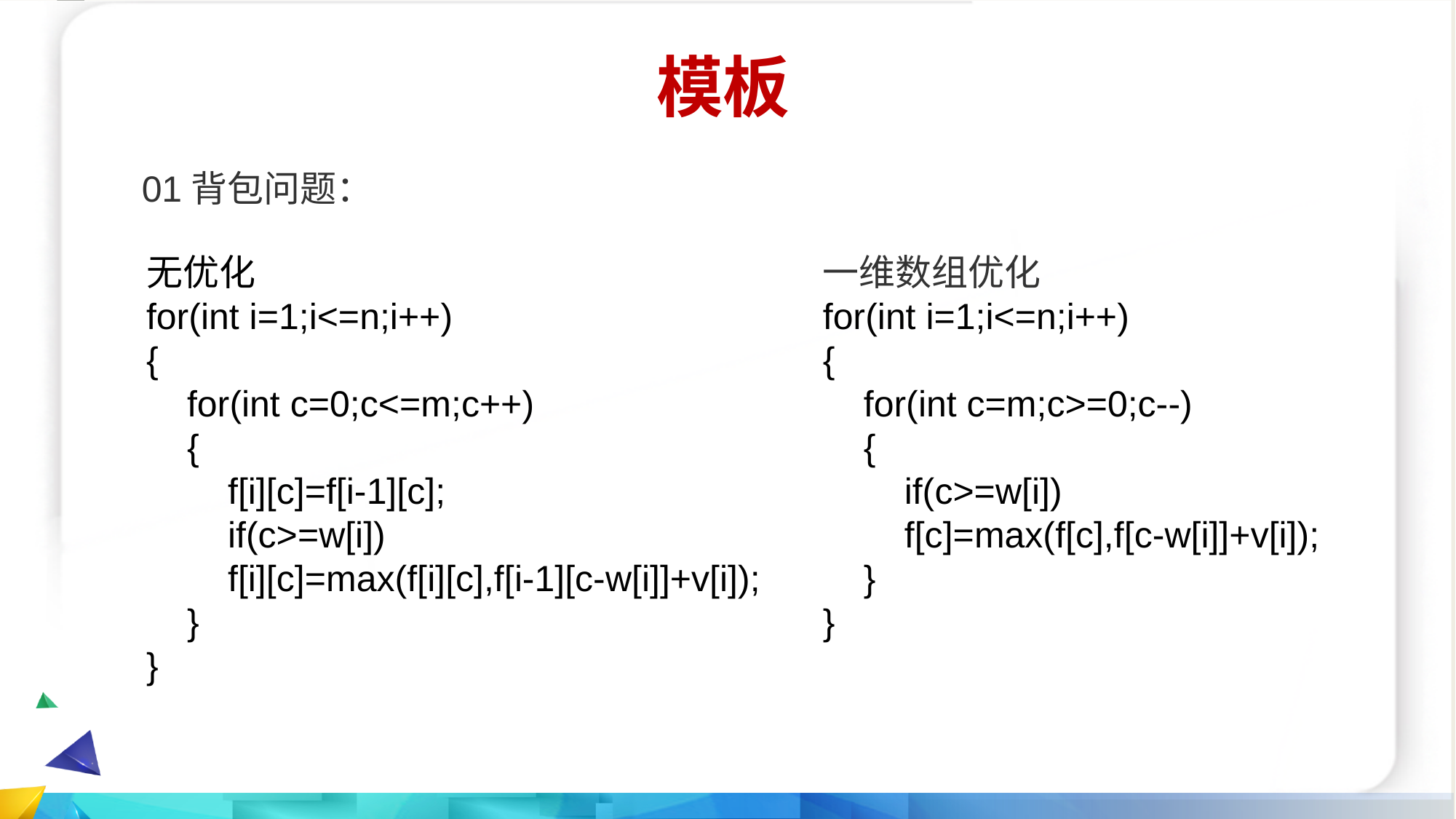

模板
01背包问题：
无优化
for(int i=1;i<=n;i++)
{
    for(int c=0;c<=m;c++)
    {
        f[i][c]=f[i-1][c];
        if(c>=w[i])
        f[i][c]=max(f[i][c],f[i-1][c-w[i]]+v[i]);
    }
}
一维数组优化
for(int i=1;i<=n;i++)
{
    for(int c=m;c>=0;c--)
    {
        if(c>=w[i])
        f[c]=max(f[c],f[c-w[i]]+v[i]);
    }
}